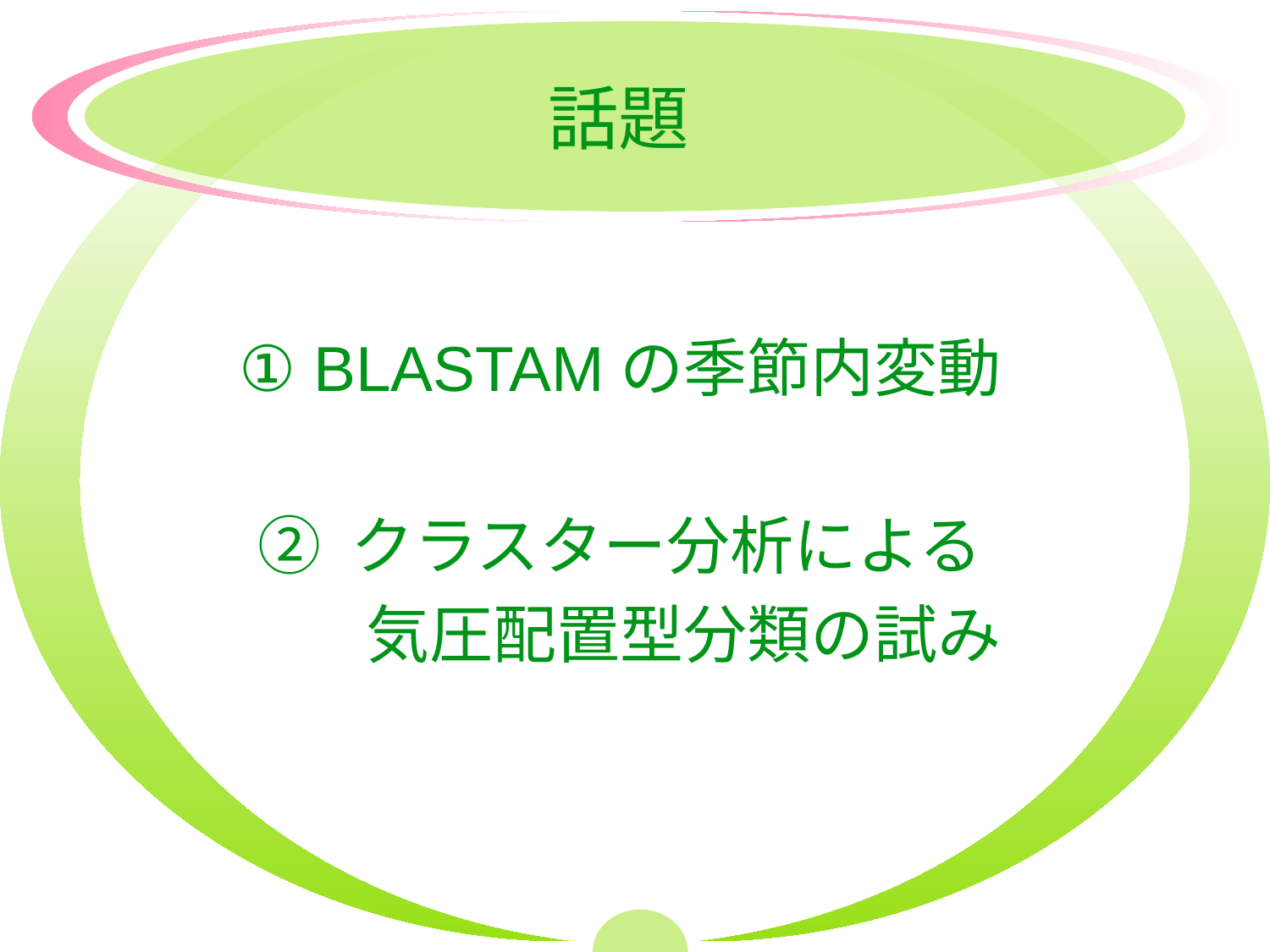

# 話題
① BLASTAMの季節内変動

② クラスター分析による
　　気圧配置型分類の試み